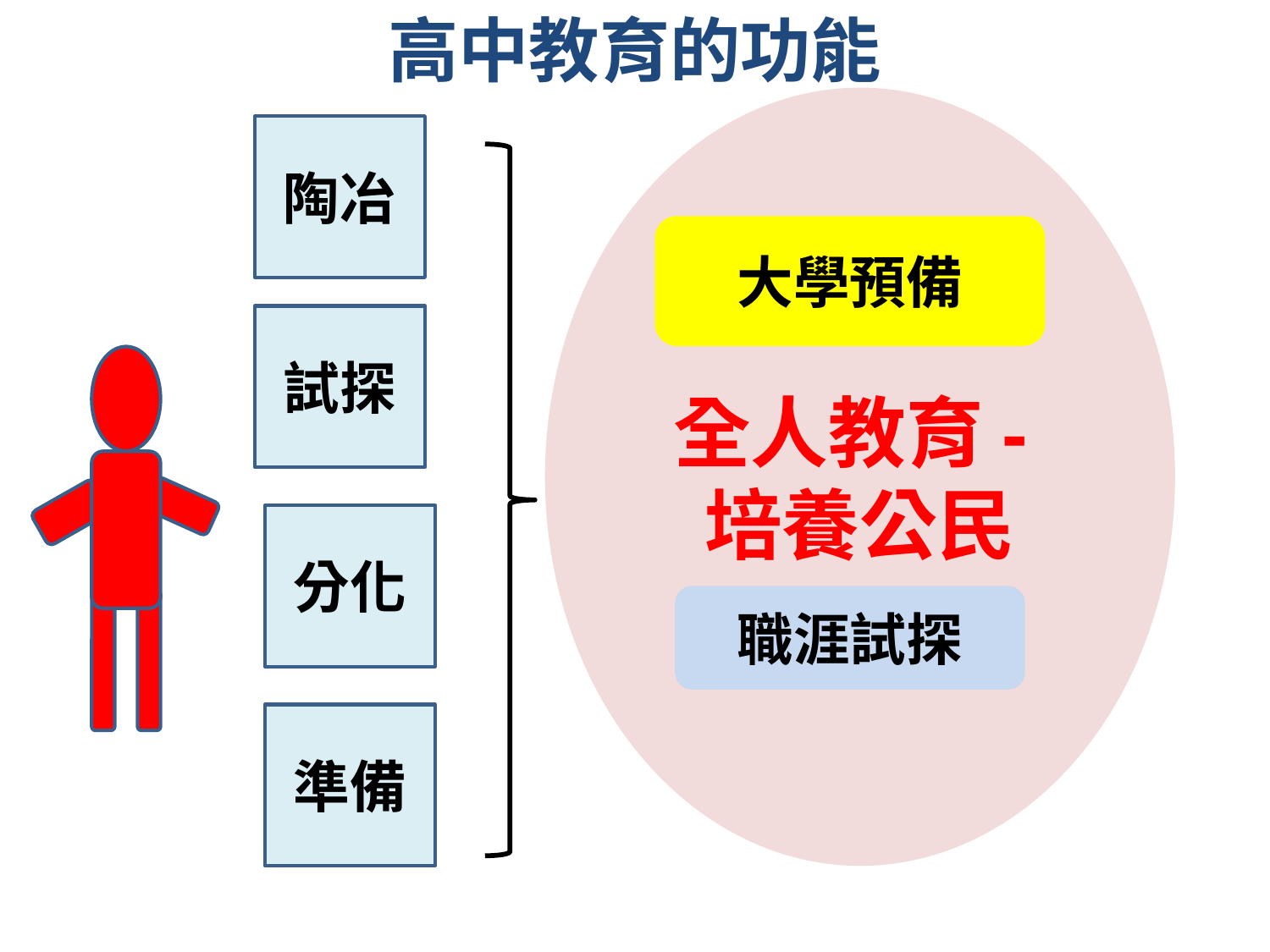

高中教育的功能
全人教育-培養公民
陶冶
試探
分化
準備

大學預備

職涯試探